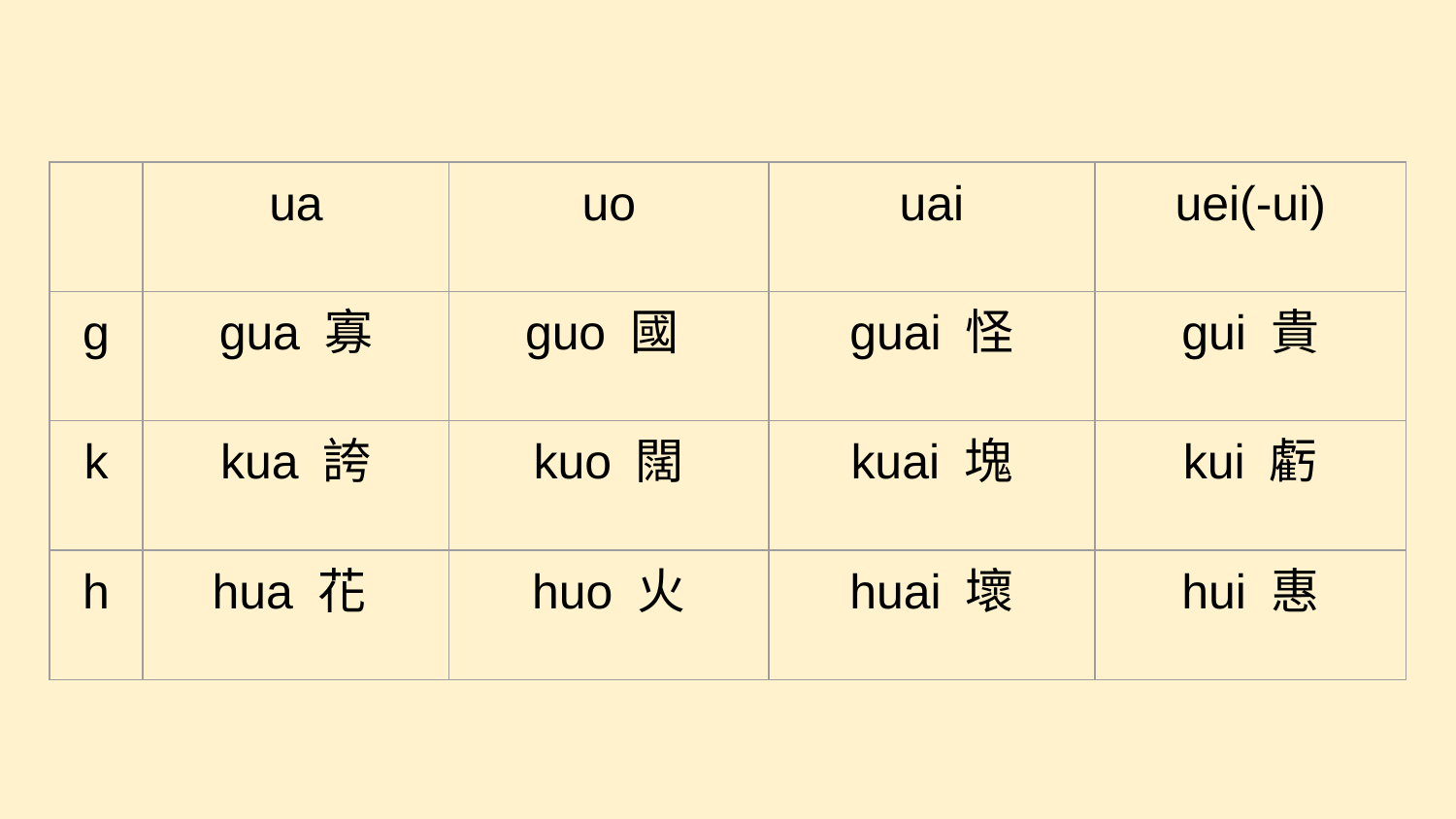

#
|  | ua | uo | uai | uei(-ui) |
| --- | --- | --- | --- | --- |
| g | gua 寡 | guo 國 | guai 怪 | gui 貴 |
| k | kua 誇 | kuo 闊 | kuai 塊 | kui 虧 |
| h | hua 花 | huo 火 | huai 壞 | hui 惠 |